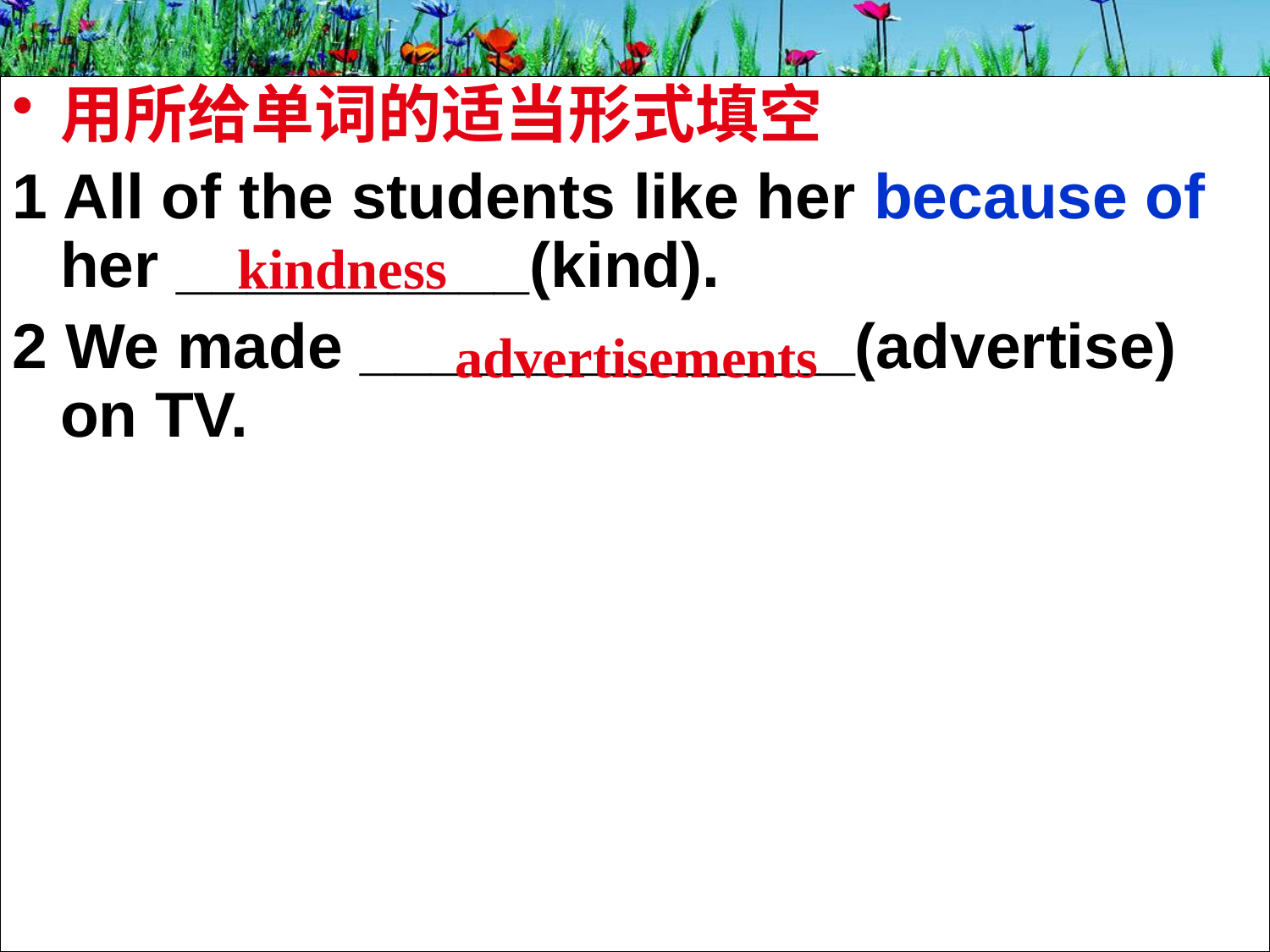

用所给单词的适当形式填空
1 All of the students like her because of her __________(kind).
2 We made ______________(advertise) on TV.

kindness
advertisements